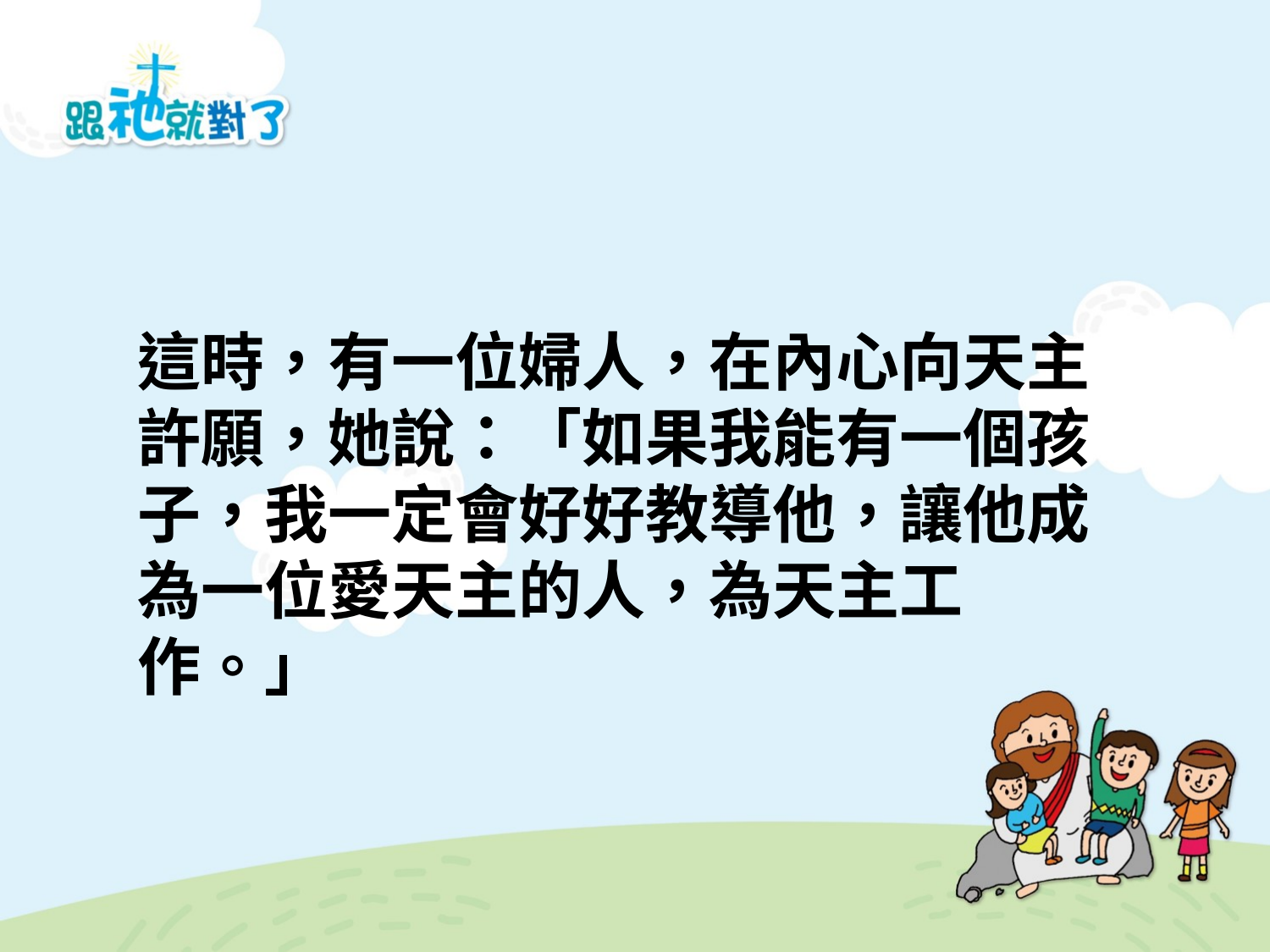

這時，有一位婦人，在內心向天主許願，她說：「如果我能有一個孩子，我一定會好好教導他，讓他成為一位愛天主的人，為天主工作。」